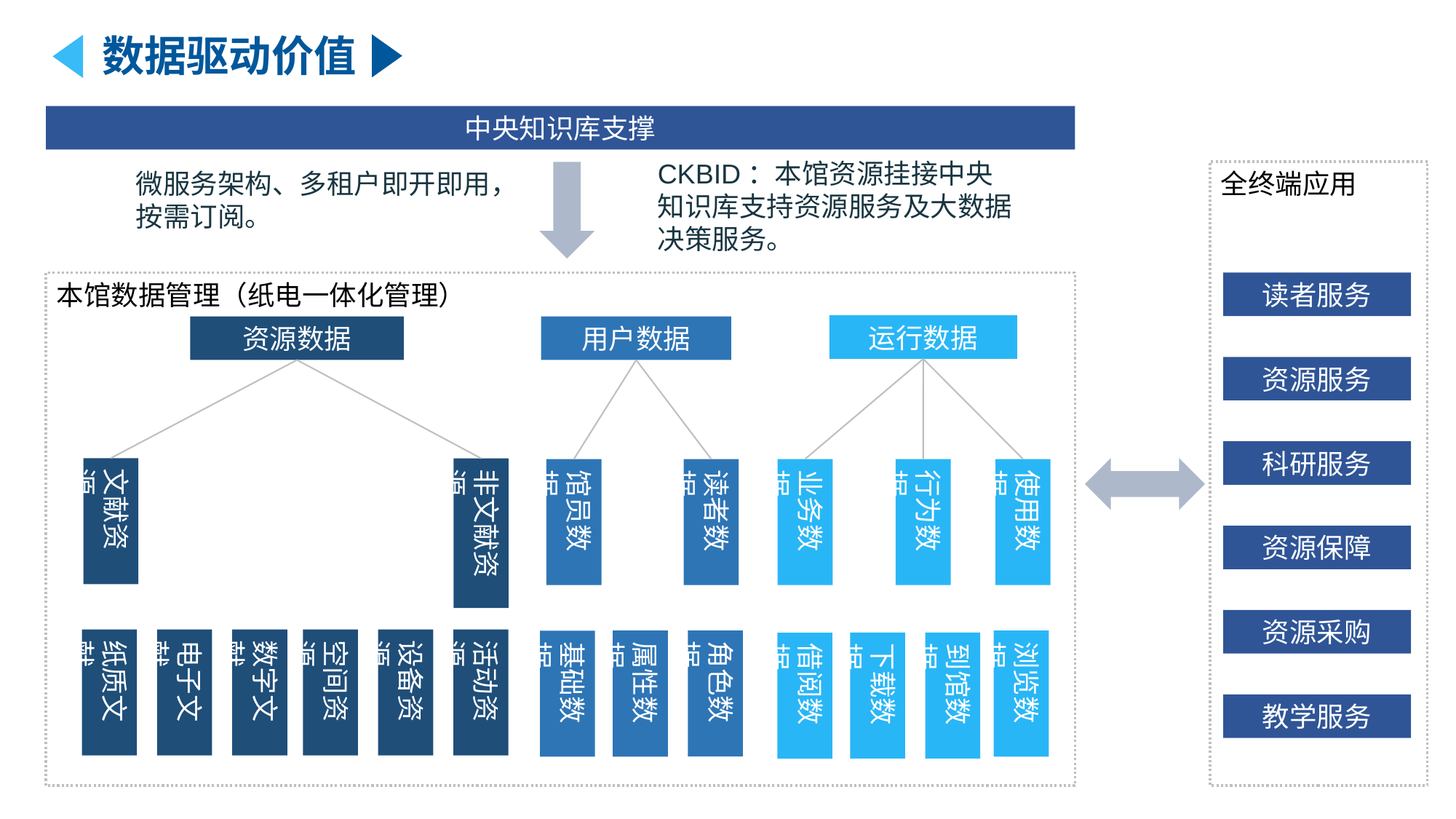

数据驱动价值
中央知识库支撑
CKBID：本馆资源挂接中央知识库支持资源服务及大数据决策服务。
微服务架构、多租户即开即用，按需订阅。
全终端应用

本馆数据管理（纸电一体化管理）
读者服务
资源服务
科研服务
资源保障
资源采购
教学服务
运行数据
资源数据
用户数据
文献资源

非文献资源
使用数据
馆员数据
读者数据
业务数据
行为数据
纸质文献
电子文献
数字文献
空间资源
设备资源
活动资源
角色数据
浏览数据
属性数据
基础数据
到馆数据
下载数据
借阅数据